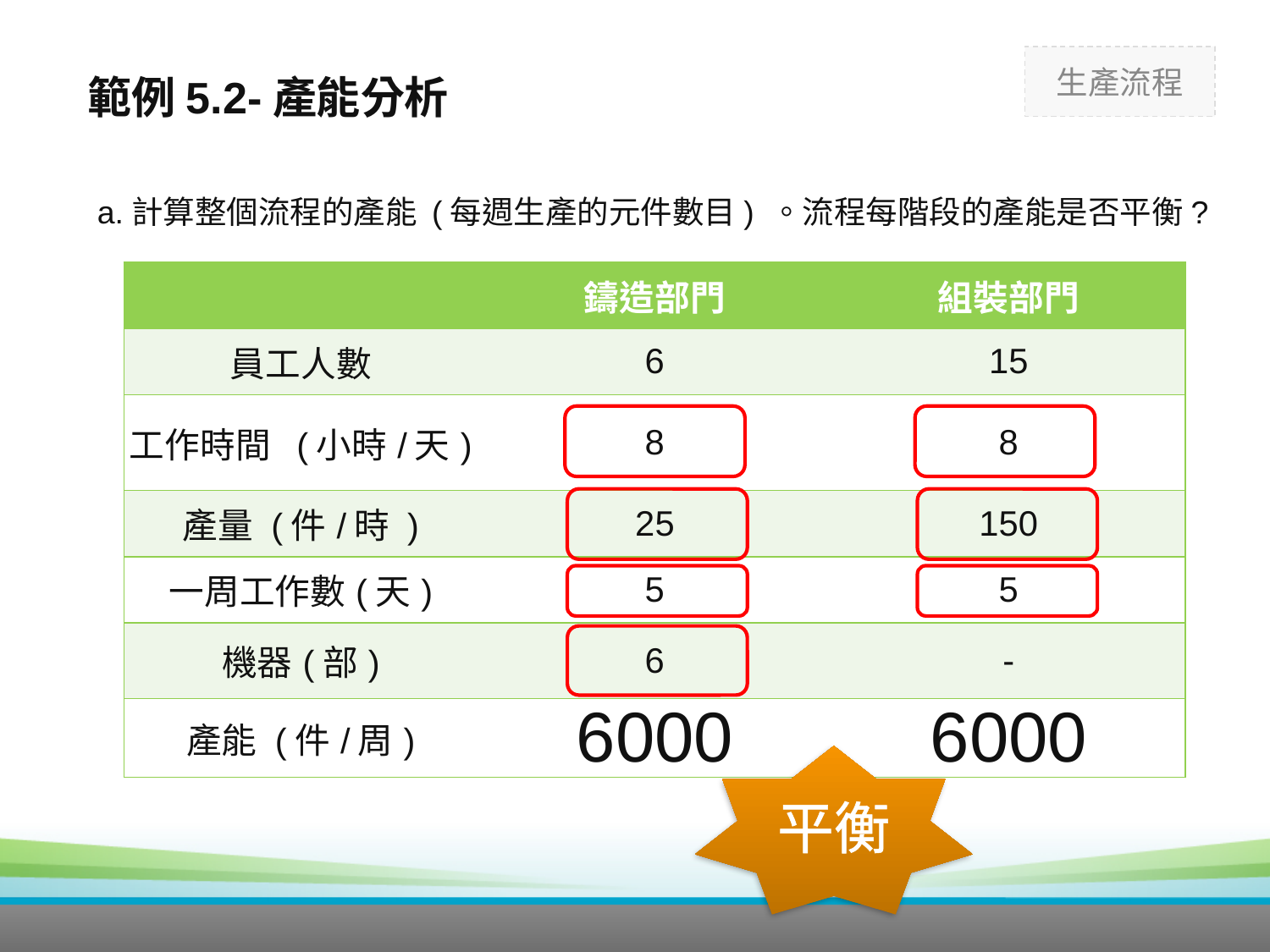

範例5.2-產能分析
a.計算整個流程的產能 (每週生產的元件數目) 。流程每階段的產能是否平衡?
|  | 鑄造部門 | 組裝部門 |
| --- | --- | --- |
| 員工人數 | 6 | 15 |
| 工作時間 (小時/天) | 8 | 8 |
| 產量 (件/時 ) | 25 | 150 |
| 一周工作數(天) | 5 | 5 |
| 機器(部) | 6 | - |
| 產能 (件/周) | 6000 | 6000 |

平衡